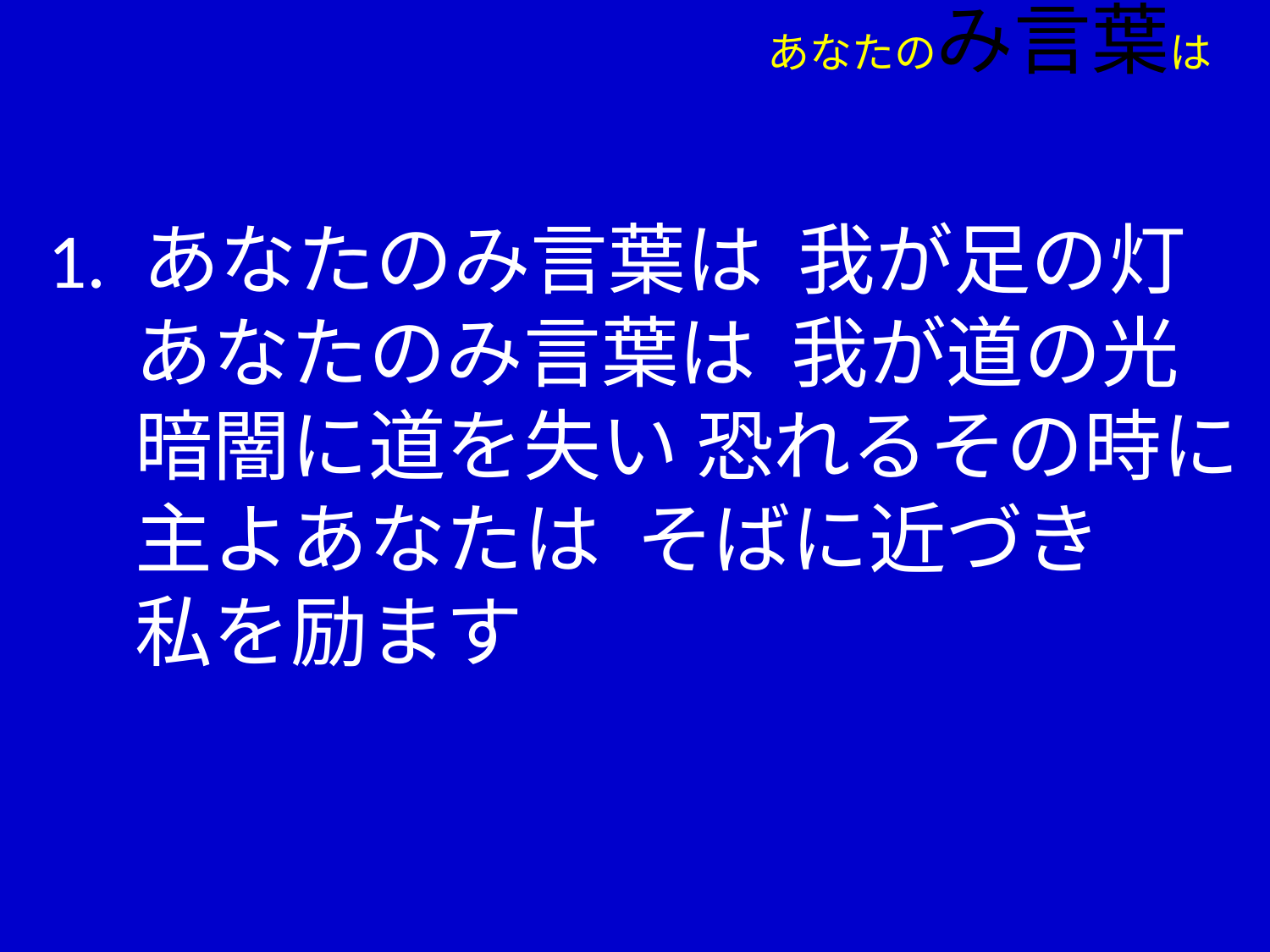

# あなたのみ言葉は

1. あなたのみ言葉は  我が足の灯
    あなたのみ言葉は  我が道の光
    暗闇に道を失い 恐れるその時に
    主よあなたは  そばに近づき
    私を励ます